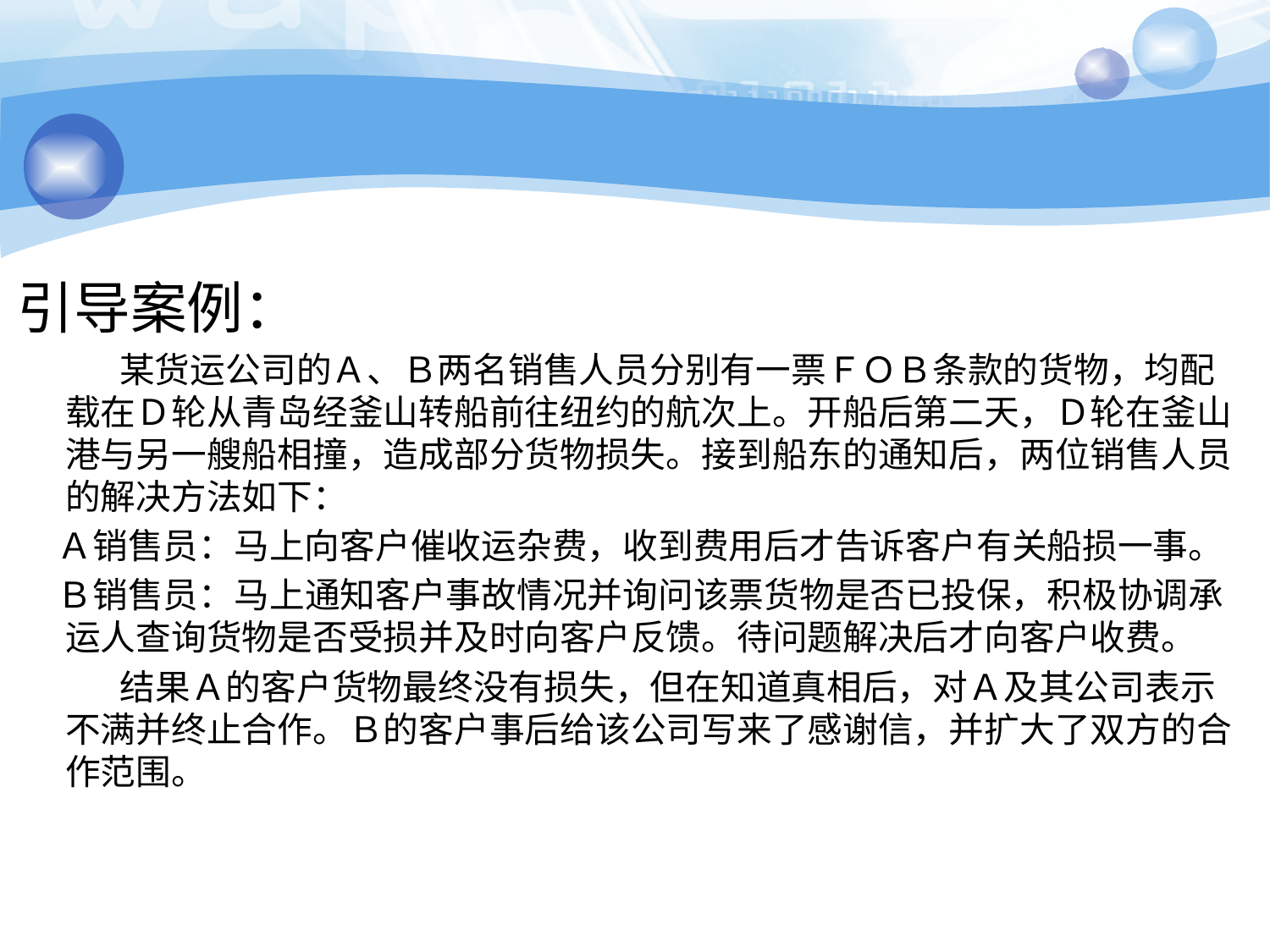

引导案例：
               某货运公司的Ａ、Ｂ两名销售人员分别有一票ＦＯＢ条款的货物，均配载在Ｄ轮从青岛经釜山转船前往纽约的航次上。开船后第二天，Ｄ轮在釜山港与另一艘船相撞，造成部分货物损失。接到船东的通知后，两位销售人员的解决方法如下：
    Ａ销售员：马上向客户催收运杂费，收到费用后才告诉客户有关船损一事。
    Ｂ销售员：马上通知客户事故情况并询问该票货物是否已投保，积极协调承运人查询货物是否受损并及时向客户反馈。待问题解决后才向客户收费。
            结果Ａ的客户货物最终没有损失，但在知道真相后，对Ａ及其公司表示不满并终止合作。Ｂ的客户事后给该公司写来了感谢信，并扩大了双方的合作范围。